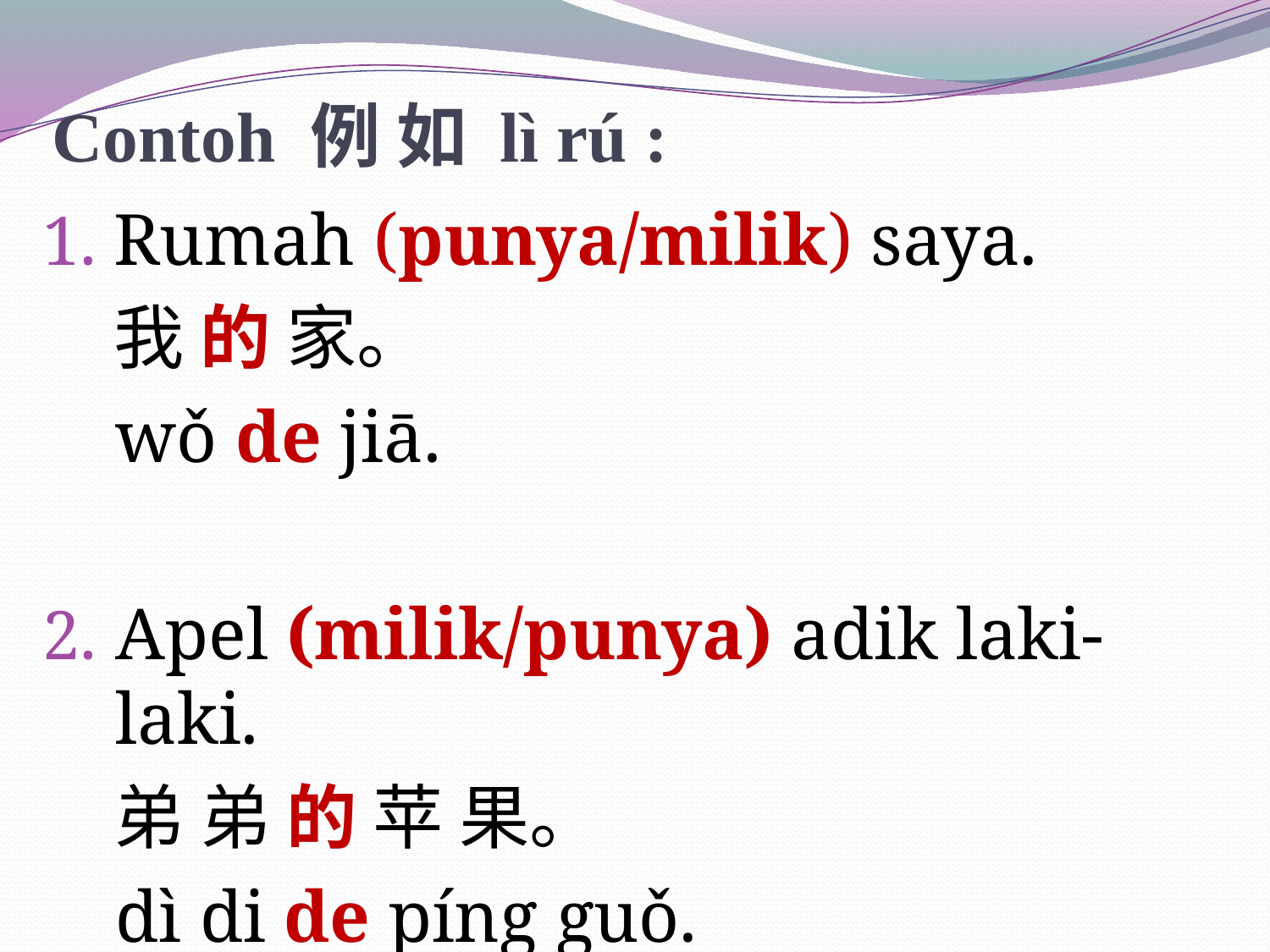

Contoh 例 如 lì rú :
Rumah (punya/milik) saya.
	我 的 家。
wǒ de jiā.

Apel (milik/punya) adik laki-laki.
	弟 弟 的 苹 果。
dì di de píng guǒ.